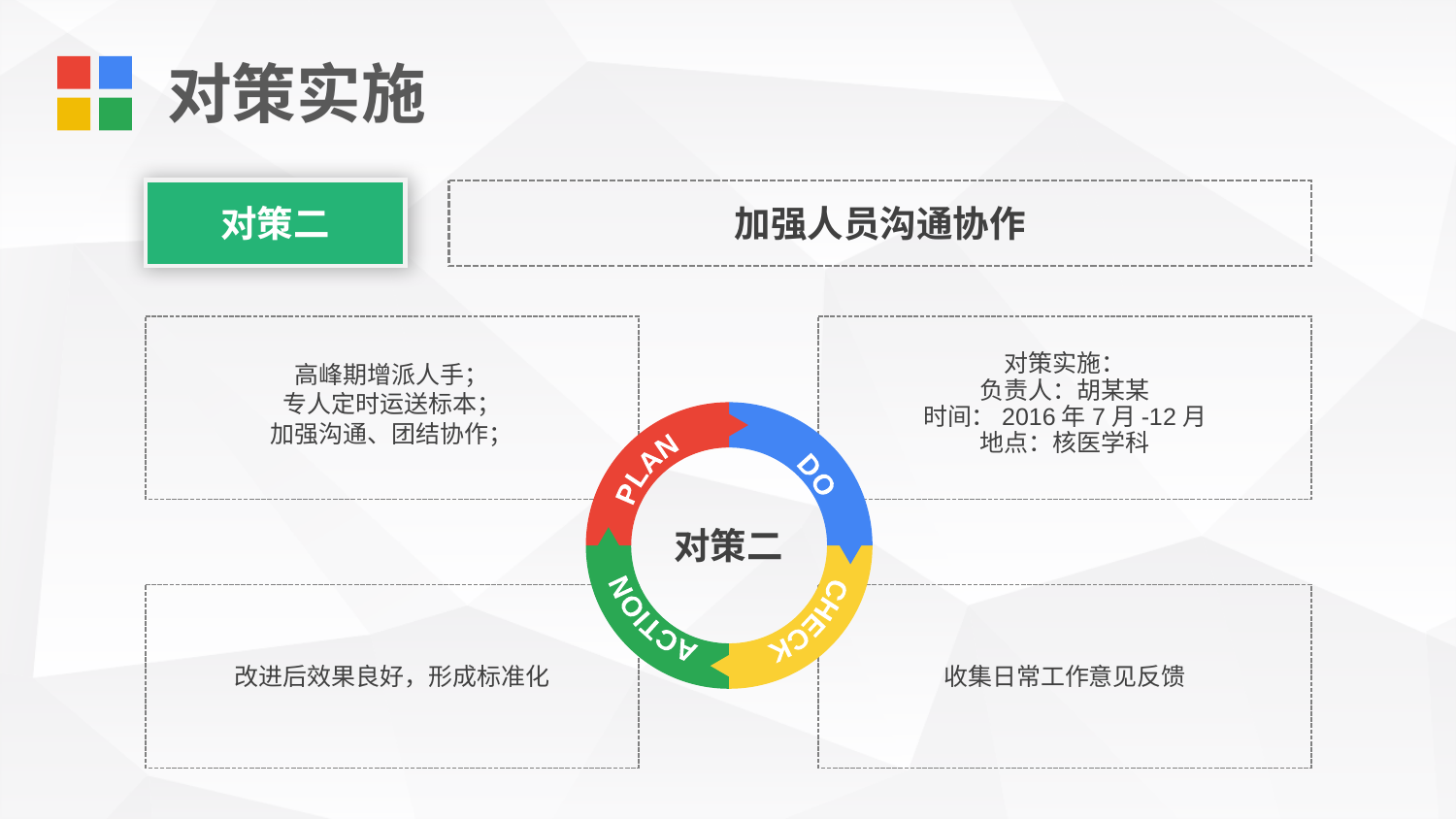

对策实施
对策二
加强人员沟通协作
高峰期增派人手；
专人定时运送标本；
加强沟通、团结协作；
对策实施：
负责人：胡某某
时间：2016年7月-12月
地点：核医学科

PLAN
DO
ACTION
CHECK

对策二
改进后效果良好，形成标准化
收集日常工作意见反馈